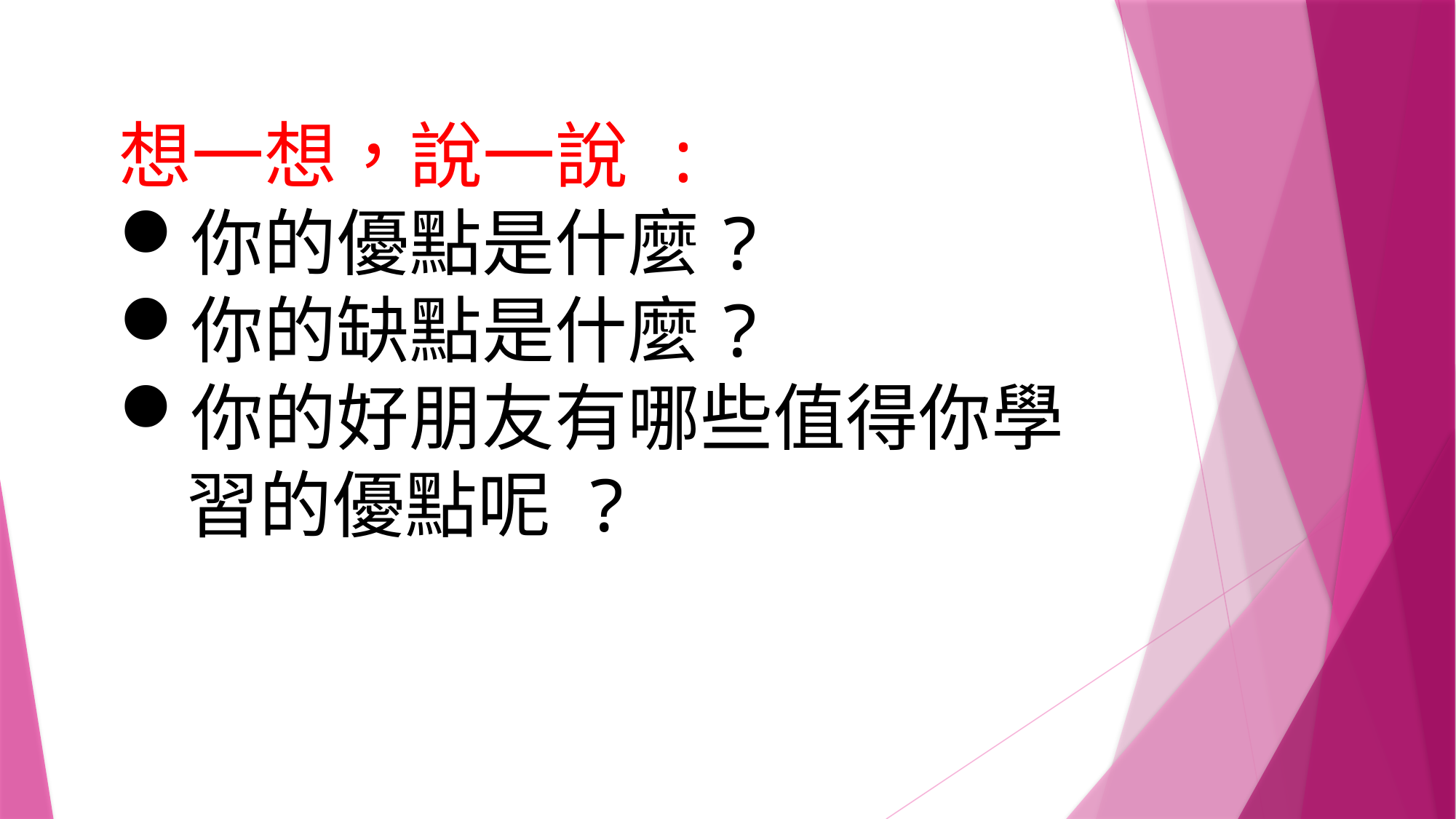

想一想，說一說 :
你的優點是什麼?
你的缺點是什麼?
你的好朋友有哪些值得你學習的優點呢 ?